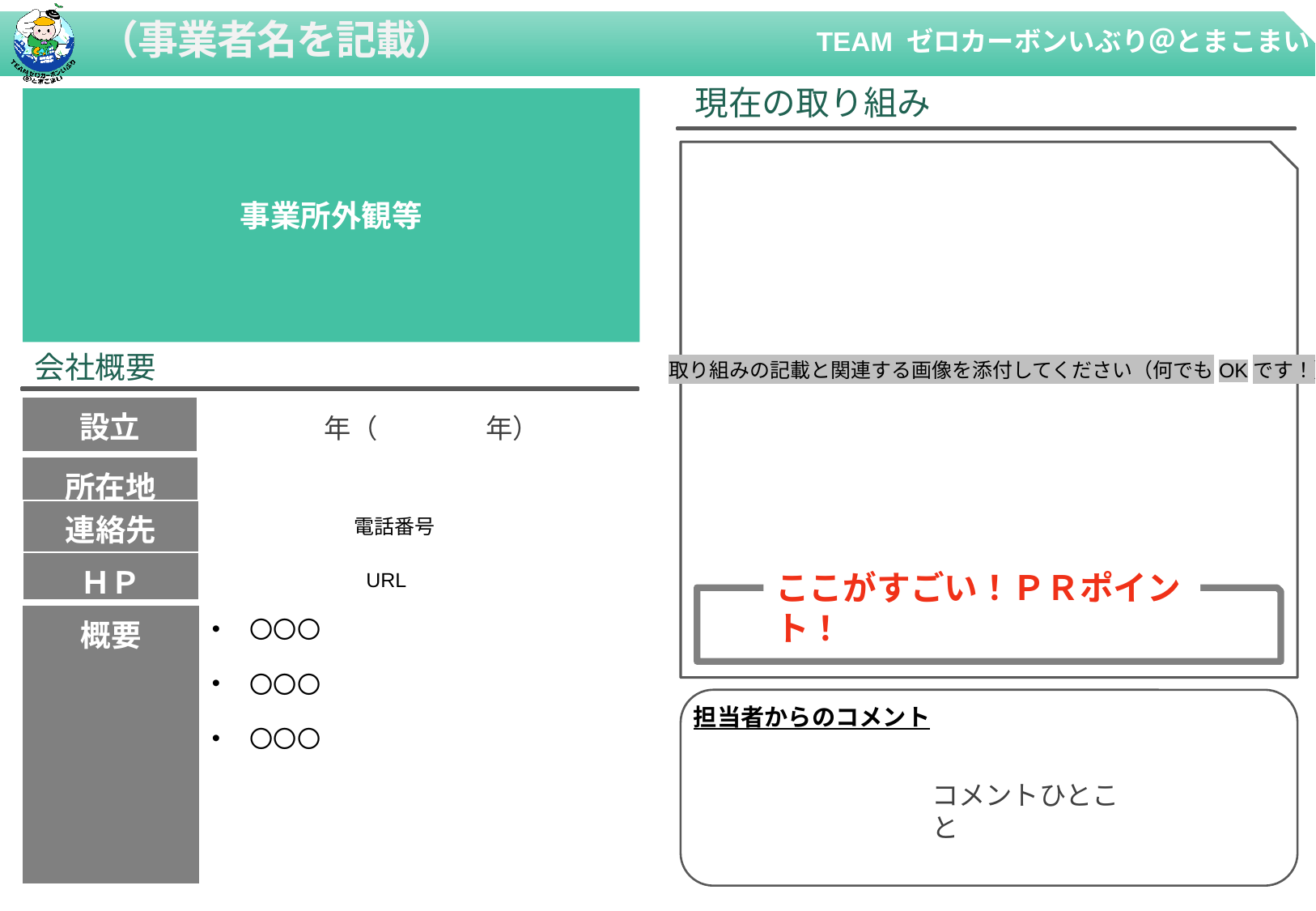

（事業者名を記載）
現在の取り組み
事業所外観等

会社概要
取り組みの記載と関連する画像を添付してください（何でもOKです！）

| 設立 | 年（　　　　年） |
| --- | --- |
| 所在地 |  |
| --- | --- |
| 連絡先 |  |
| --- | --- |
電話番号
| ＨＰ |  |
| --- | --- |
ここがすごい！ＰＲポイント！
URL

| 概要 | 〇〇〇 〇〇〇 〇〇〇 |
| --- | --- |

担当者からのコメント
コメントひとこと